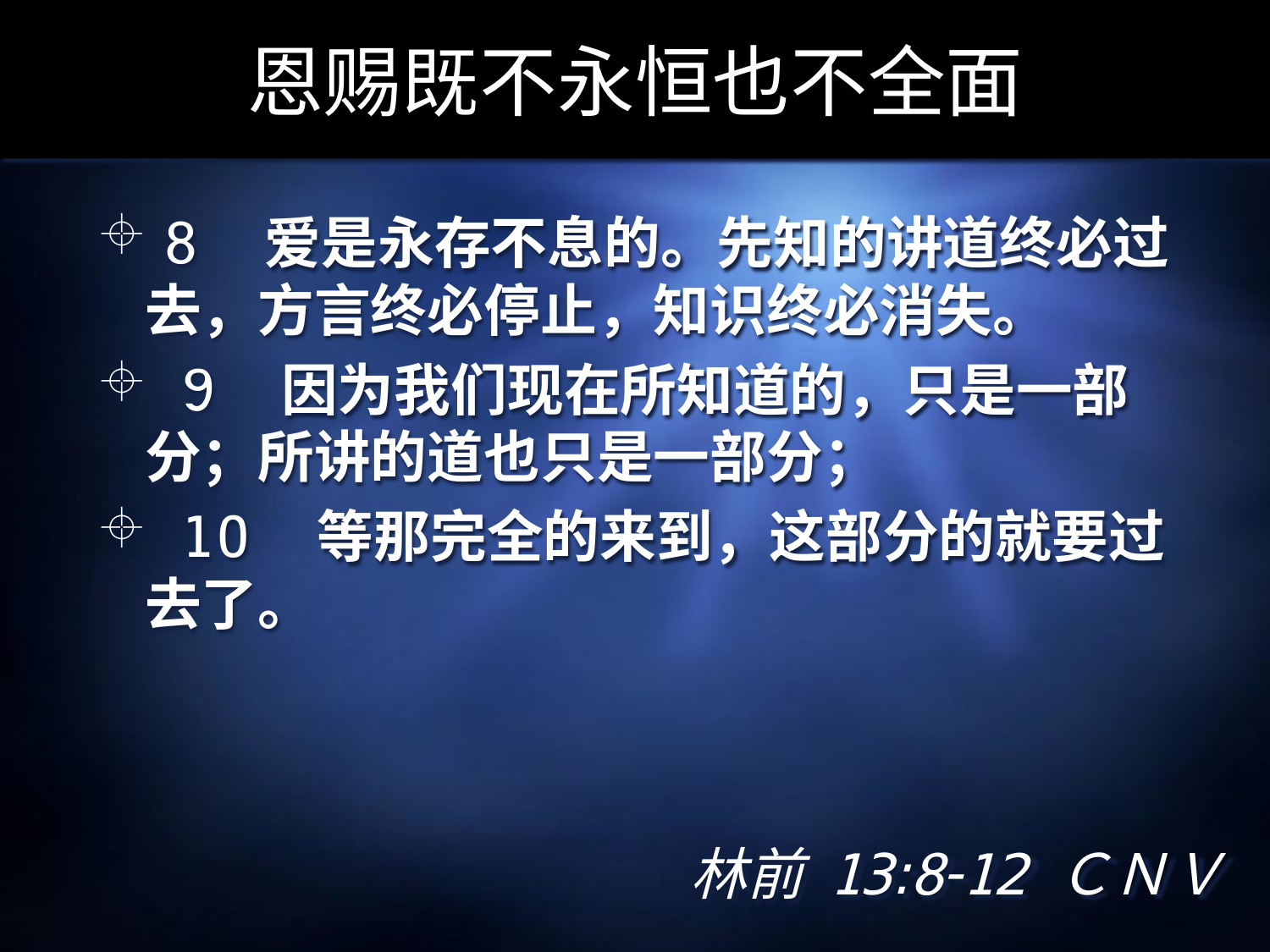

# 恩赐既不永恒也不全面
 8   爱是永存不息的。先知的讲道终必过去，方言终必停止，知识终必消失。
  9   因为我们现在所知道的，只是一部分；所讲的道也只是一部分；
  10   等那完全的来到，这部分的就要过去了。
林前 13:8-12 ＣＮＶ